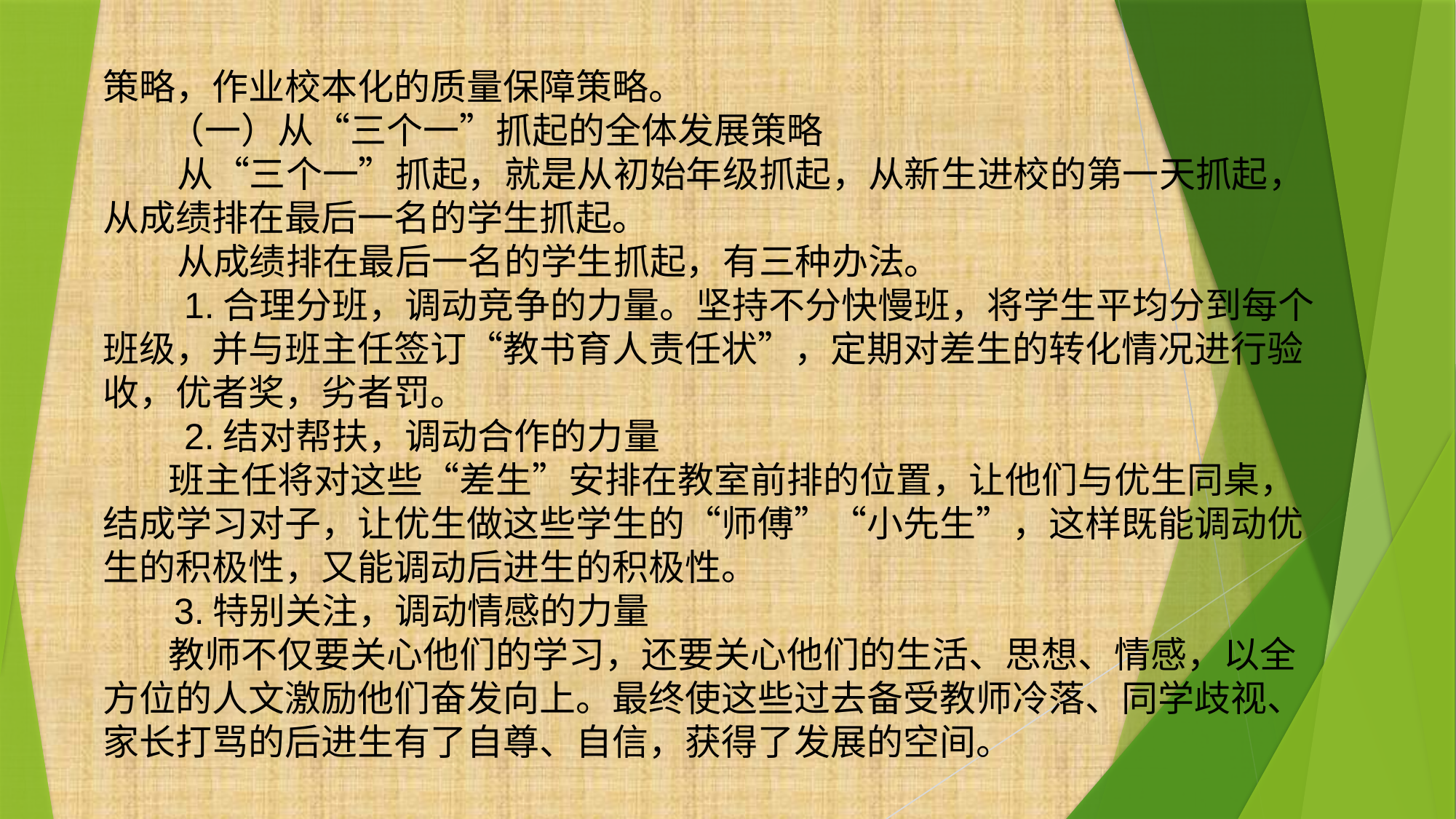

策略，作业校本化的质量保障策略。
       （一）从“三个一”抓起的全体发展策略
        从“三个一”抓起，就是从初始年级抓起，从新生进校的第一天抓起，从成绩排在最后一名的学生抓起。
        从成绩排在最后一名的学生抓起，有三种办法。
        1.合理分班，调动竞争的力量。坚持不分快慢班，将学生平均分到每个班级，并与班主任签订“教书育人责任状”，定期对差生的转化情况进行验收，优者奖，劣者罚。
        2.结对帮扶，调动合作的力量
       班主任将对这些“差生”安排在教室前排的位置，让他们与优生同桌，结成学习对子，让优生做这些学生的“师傅”“小先生”，这样既能调动优生的积极性，又能调动后进生的积极性。
       3.特别关注，调动情感的力量
       教师不仅要关心他们的学习，还要关心他们的生活、思想、情感，以全方位的人文激励他们奋发向上。最终使这些过去备受教师冷落、同学歧视、家长打骂的后进生有了自尊、自信，获得了发展的空间。